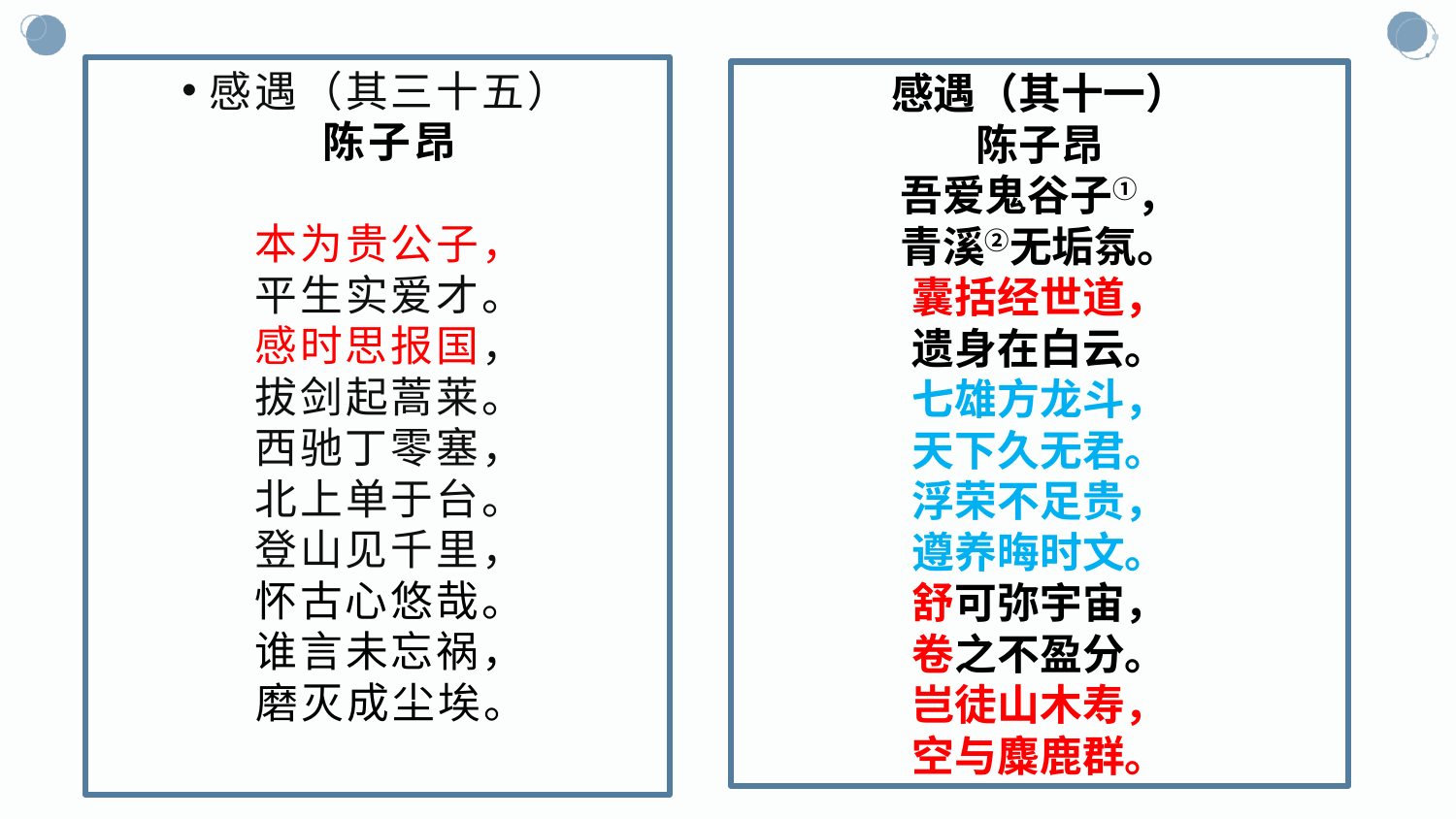

感遇（其三十五）
陈子昂
本为贵公子，
平生实爱才。
感时思报国，
拔剑起蒿莱。
西驰丁零塞，
北上单于台。
登山见千里，
怀古心悠哉。
谁言未忘祸，
磨灭成尘埃。
感遇（其十一）
陈子昂
吾爱鬼谷子①，
青溪②无垢氛。
囊括经世道，
遗身在白云。
七雄方龙斗，
天下久无君。
浮荣不足贵，
遵养晦时文。
舒可弥宇宙，
卷之不盈分。
岂徒山木寿，
空与麋鹿群。